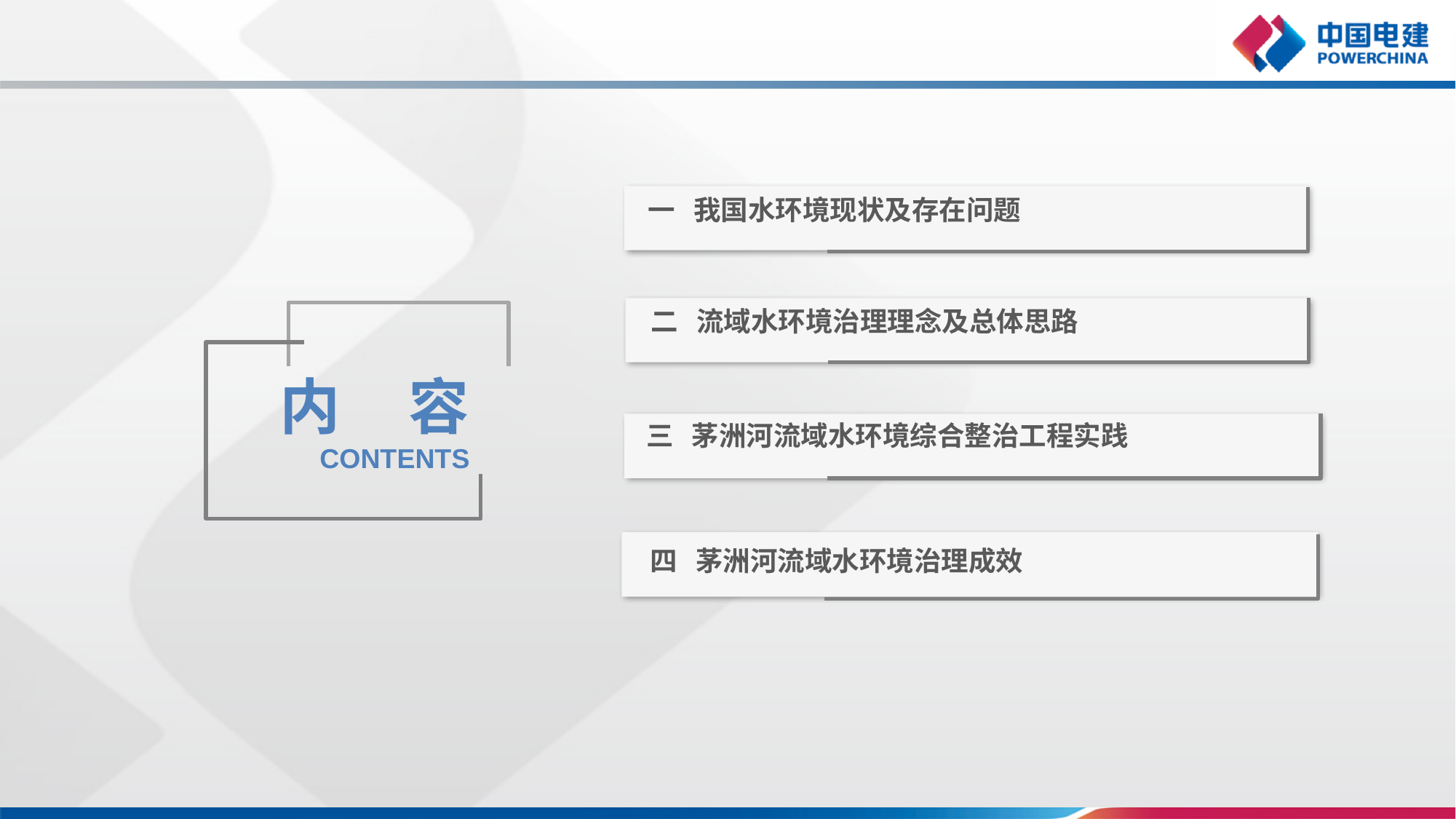

一   我国水环境现状及存在问题

二   流域水环境治理理念及总体思路

内     容
CONTENTS
三   茅洲河流域水环境综合整治工程实践

四   茅洲河流域水环境治理成效